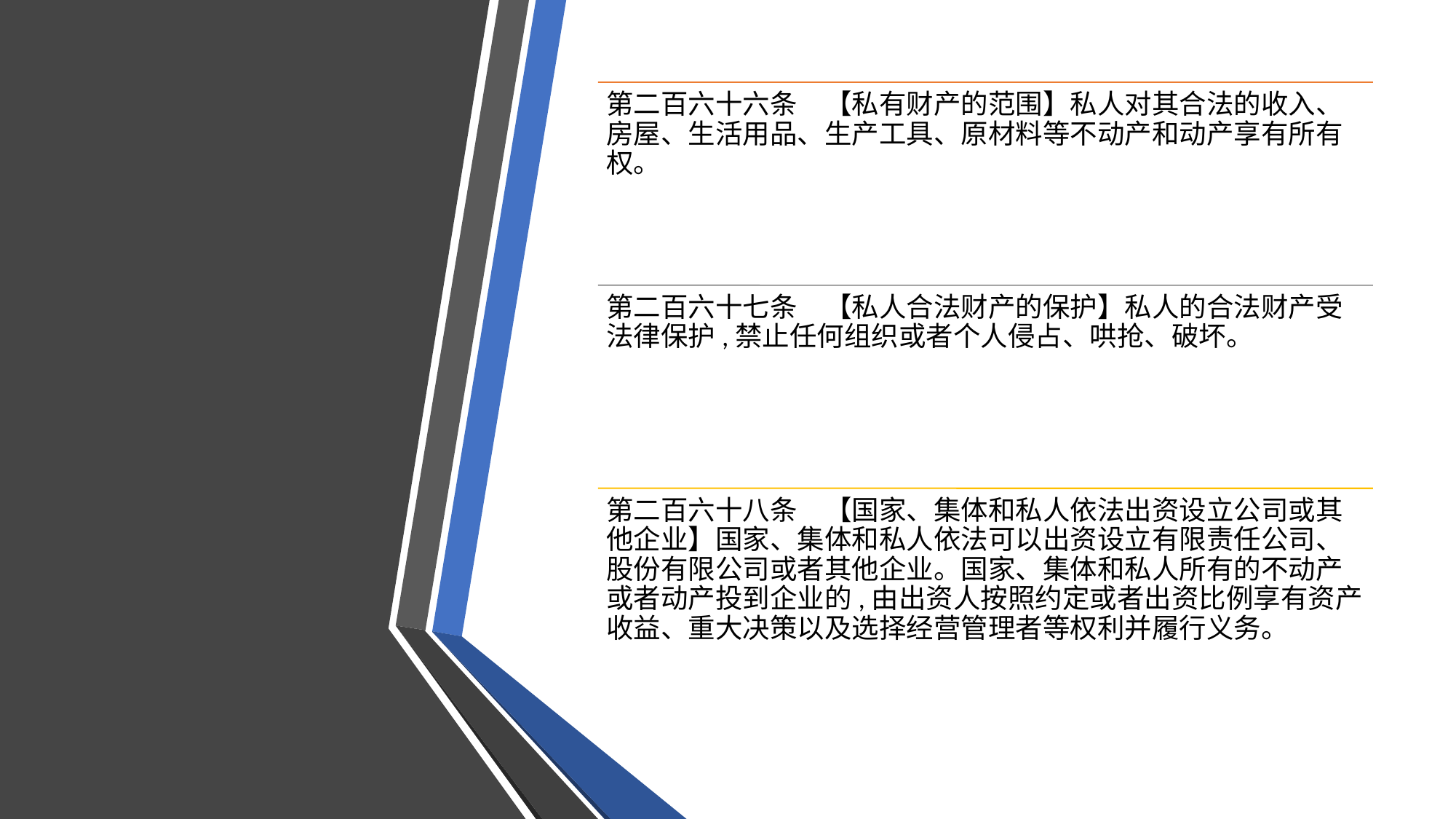

第二百六十六条　【私有财产的范围】私人对其合法的收入、房屋、生活用品、生产工具、原材料等不动产和动产享有所有权。
第二百六十七条　【私人合法财产的保护】私人的合法财产受法律保护,禁止任何组织或者个人侵占、哄抢、破坏。
第二百六十八条　【国家、集体和私人依法出资设立公司或其他企业】国家、集体和私人依法可以出资设立有限责任公司、股份有限公司或者其他企业。国家、集体和私人所有的不动产或者动产投到企业的,由出资人按照约定或者出资比例享有资产收益、重大决策以及选择经营管理者等权利并履行义务。